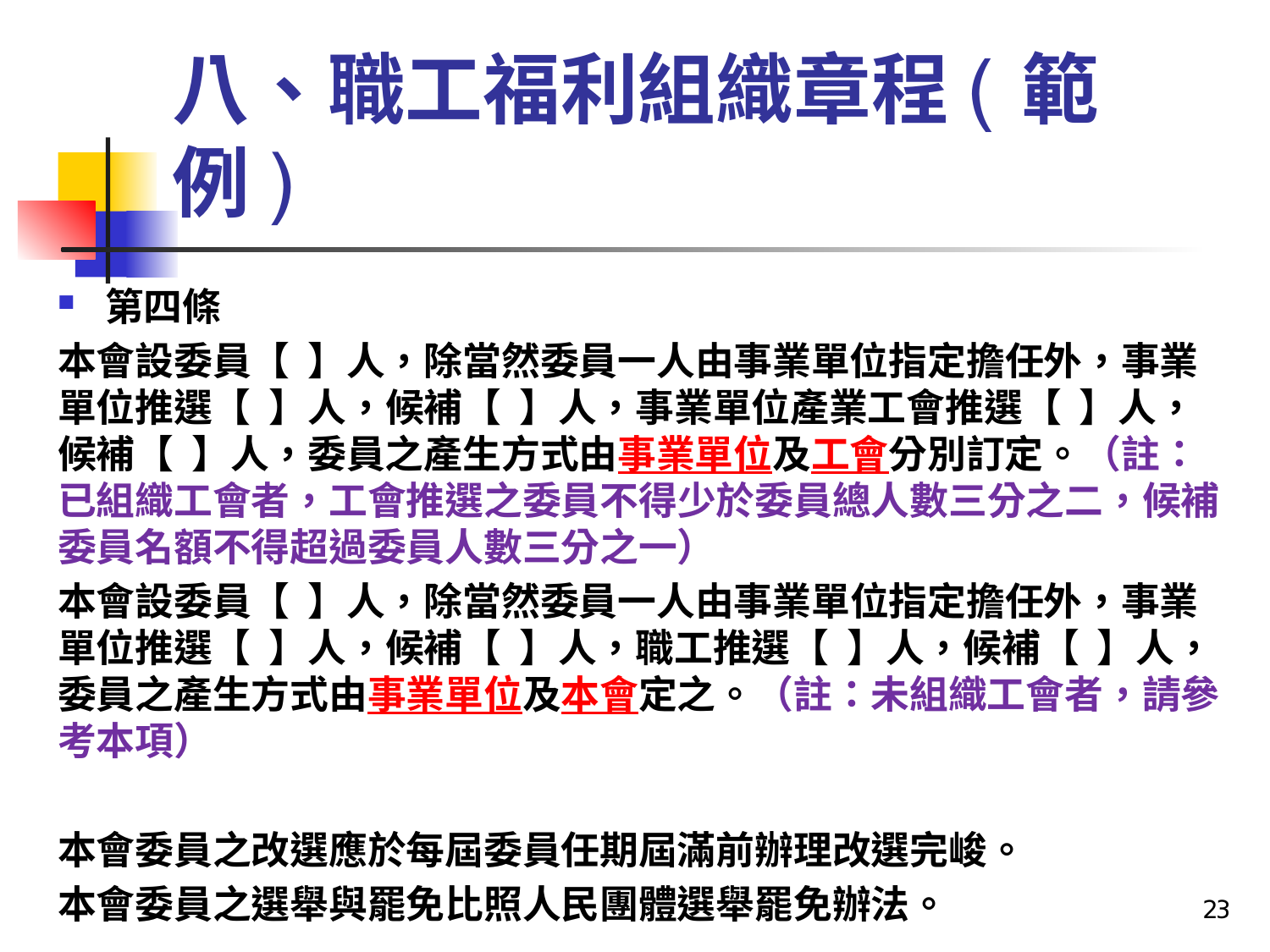

# 八、職工福利組織章程(範例)
第四條
本會設委員【  】人，除當然委員一人由事業單位指定擔任外，事業單位推選【  】人，候補【  】人，事業單位產業工會推選【  】人，候補【  】人，委員之產生方式由事業單位及工會分別訂定。（註：已組織工會者，工會推選之委員不得少於委員總人數三分之二，候補委員名額不得超過委員人數三分之一）
本會設委員【  】人，除當然委員一人由事業單位指定擔任外，事業單位推選【  】人，候補【  】人，職工推選【  】人，候補【  】人，委員之產生方式由事業單位及本會定之。（註：未組織工會者，請參考本項）

本會委員之改選應於每屆委員任期屆滿前辦理改選完峻。
本會委員之選舉與罷免比照人民團體選舉罷免辦法。

23